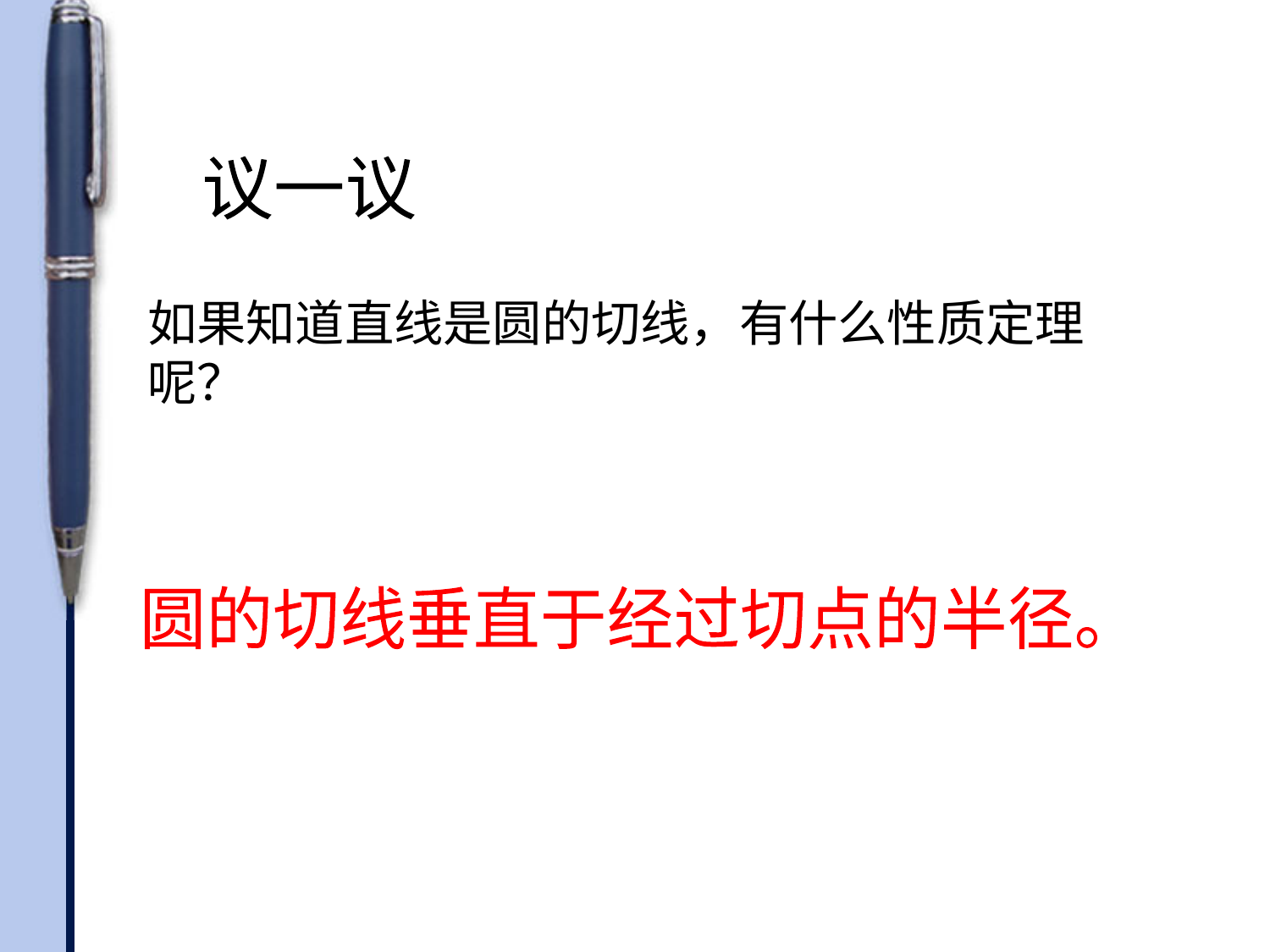

议一议
如果知道直线是圆的切线，有什么性质定理呢？
圆的切线垂直于经过切点的半径。